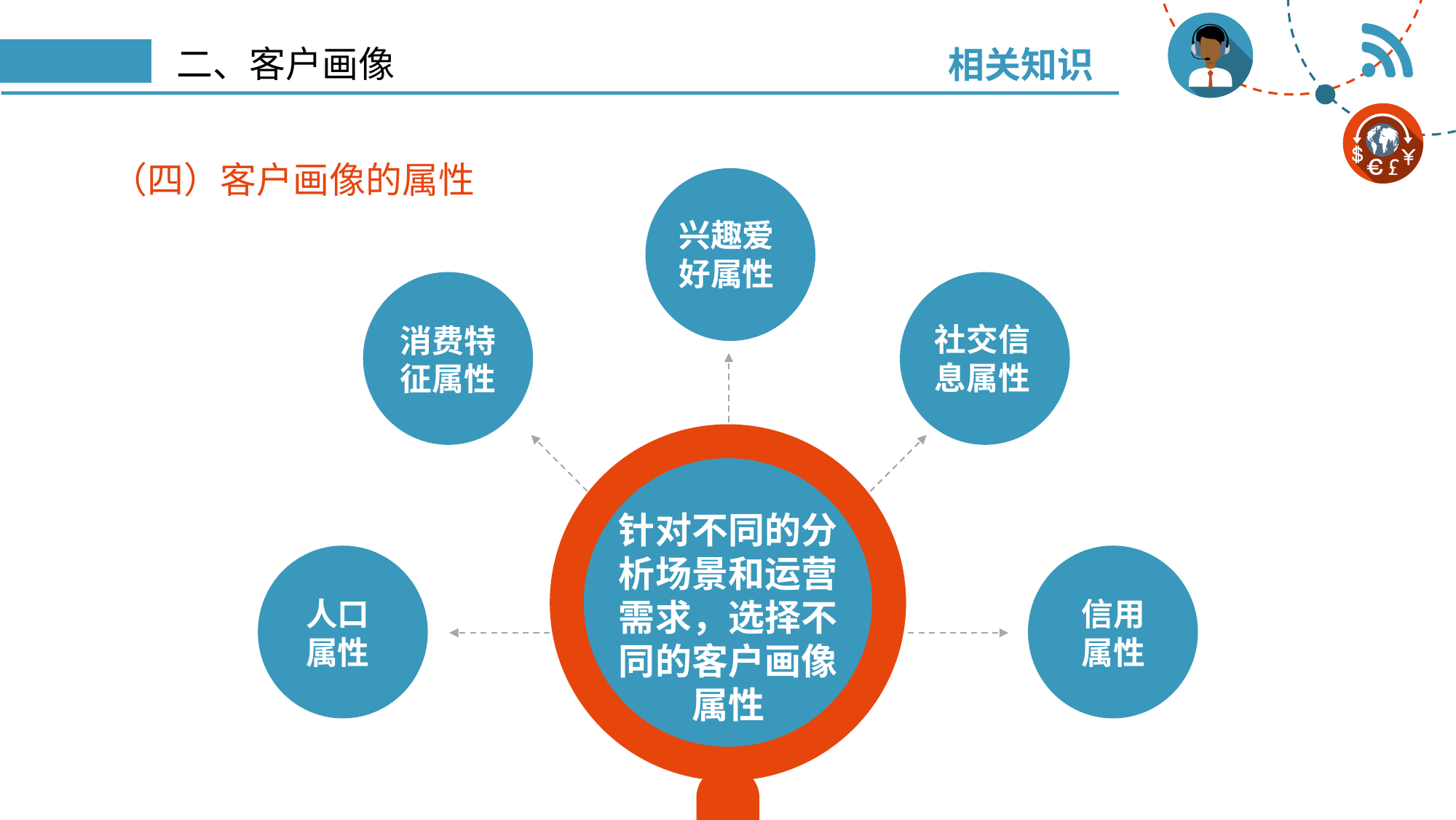

相关知识
# 二、客户画像
（四）客户画像的属性

兴趣爱好属性

社交信息属性
消费特征属性

针对不同的分析场景和运营需求，选择不同的客户画像属性

人口
属性
信用
属性